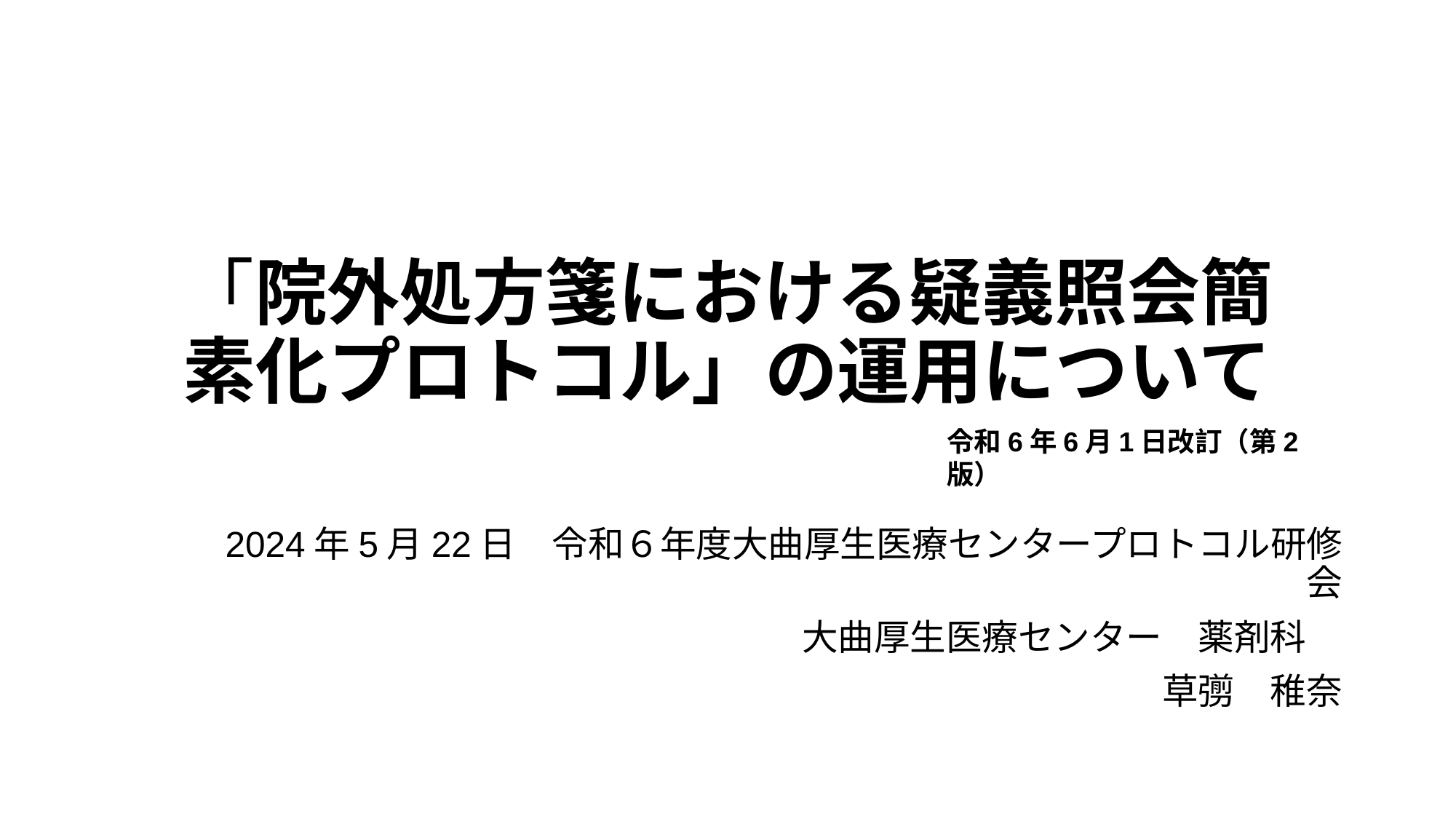

# 「院外処方箋における疑義照会簡素化プロトコル」の運用について
令和6年6月1日改訂（第2版）
2024年5月22日　令和６年度大曲厚生医療センタープロトコル研修会
大曲厚生医療センター　薬剤科
草彅　稚奈